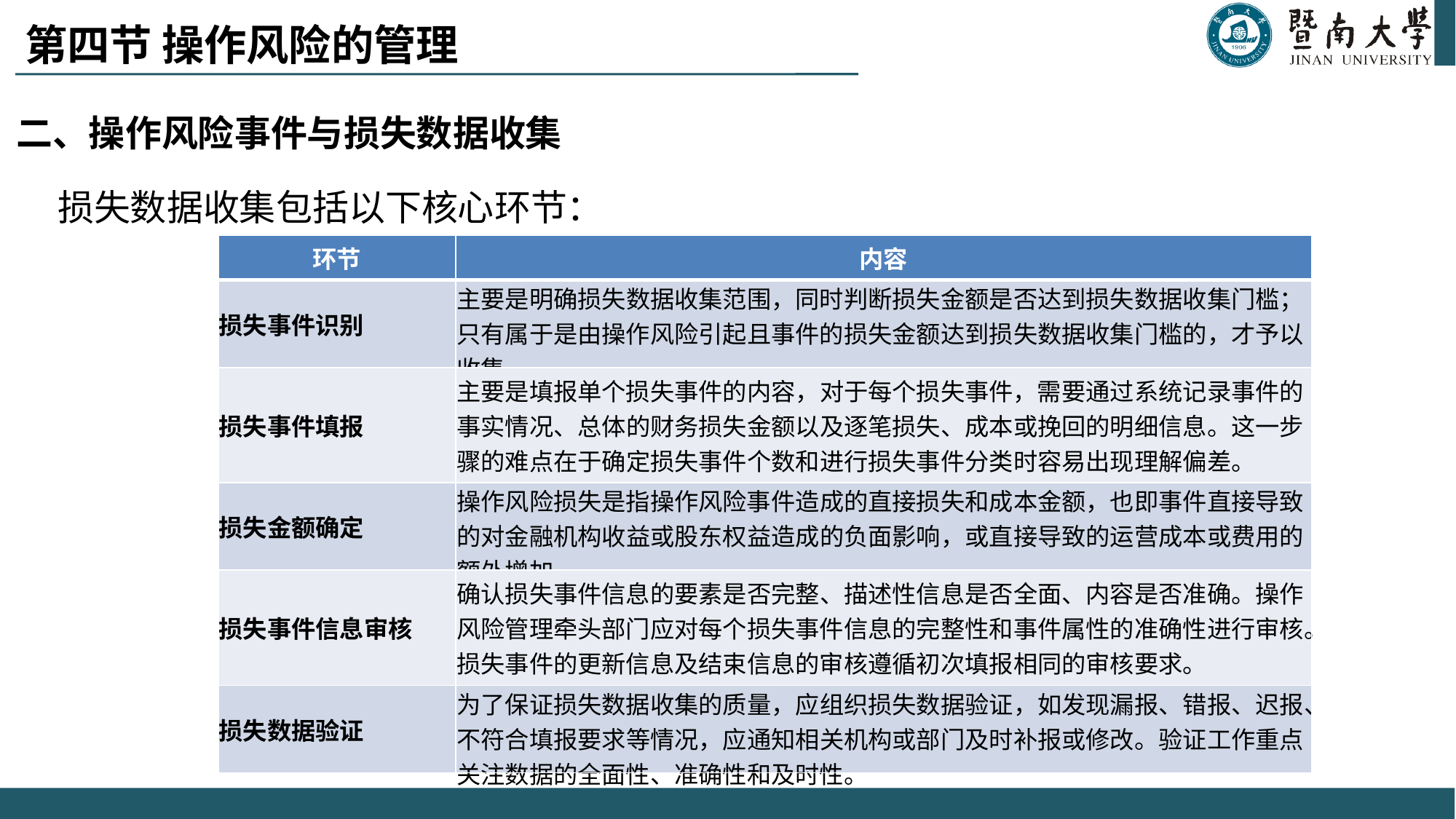

# 第四节 操作风险的管理
二、操作风险事件与损失数据收集
    损失数据收集包括以下核心环节：
| 环节 | 内容 |
| --- | --- |
| 损失事件识别 | 主要是明确损失数据收集范围，同时判断损失金额是否达到损失数据收集门槛；只有属于是由操作风险引起且事件的损失金额达到损失数据收集门槛的，才予以收集。 |
| 损失事件填报 | 主要是填报单个损失事件的内容，对于每个损失事件，需要通过系统记录事件的事实情况、总体的财务损失金额以及逐笔损失、成本或挽回的明细信息。这一步骤的难点在于确定损失事件个数和进行损失事件分类时容易出现理解偏差。 |
| 损失金额确定 | 操作风险损失是指操作风险事件造成的直接损失和成本金额，也即事件直接导致的对金融机构收益或股东权益造成的负面影响，或直接导致的运营成本或费用的额外增加。 |
| 损失事件信息审核 | 确认损失事件信息的要素是否完整、描述性信息是否全面、内容是否准确。操作风险管理牵头部门应对每个损失事件信息的完整性和事件属性的准确性进行审核。损失事件的更新信息及结束信息的审核遵循初次填报相同的审核要求。 |
| 损失数据验证 | 为了保证损失数据收集的质量，应组织损失数据验证，如发现漏报、错报、迟报、不符合填报要求等情况，应通知相关机构或部门及时补报或修改。验证工作重点关注数据的全面性、准确性和及时性。 |